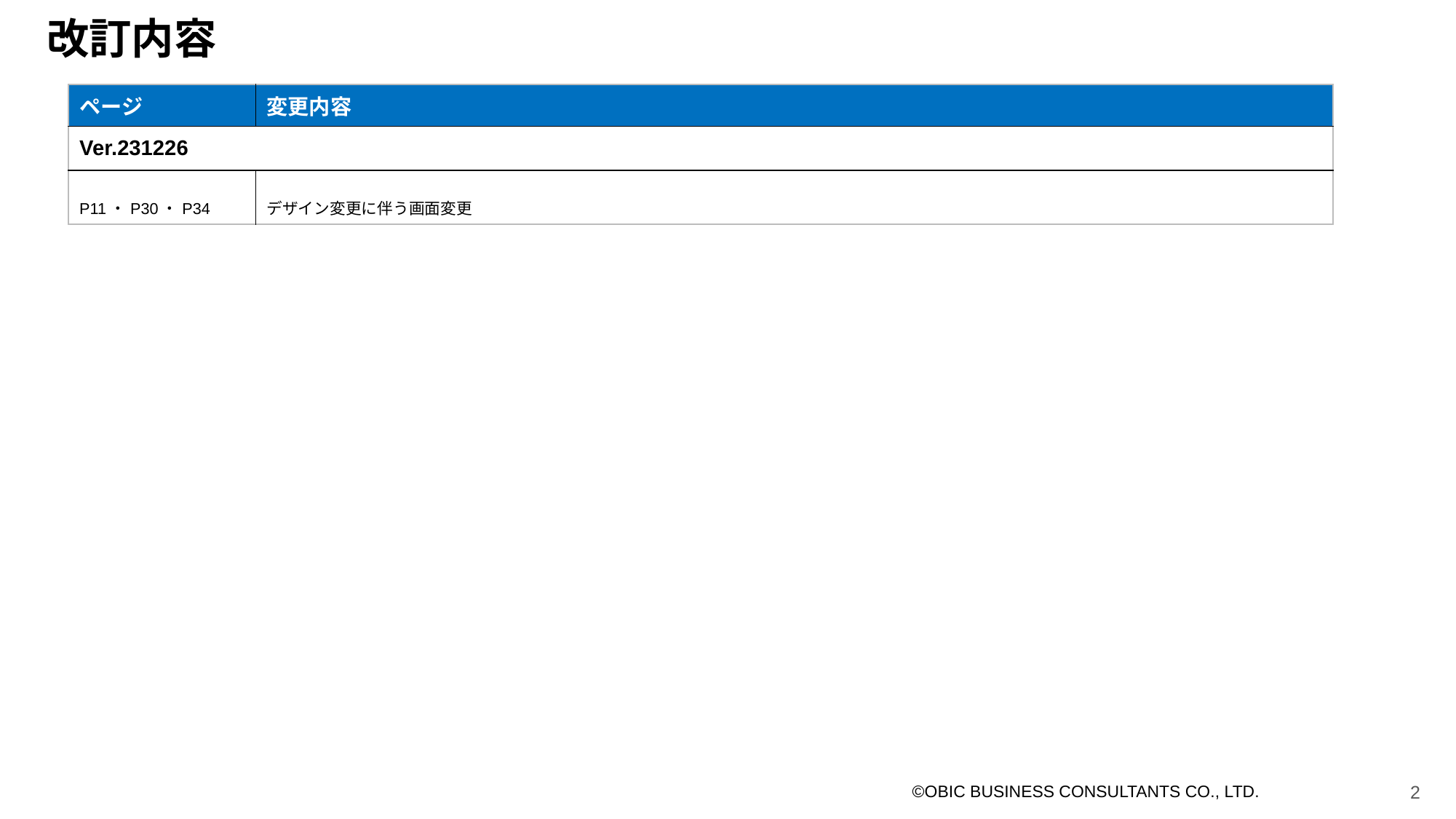

改訂内容
| ページ | 変更内容 |
| --- | --- |
| Ver.231226 |  |
| P11・P30・P34 | デザイン変更に伴う画面変更 |
©OBIC BUSINESS CONSULTANTS CO., LTD.
2